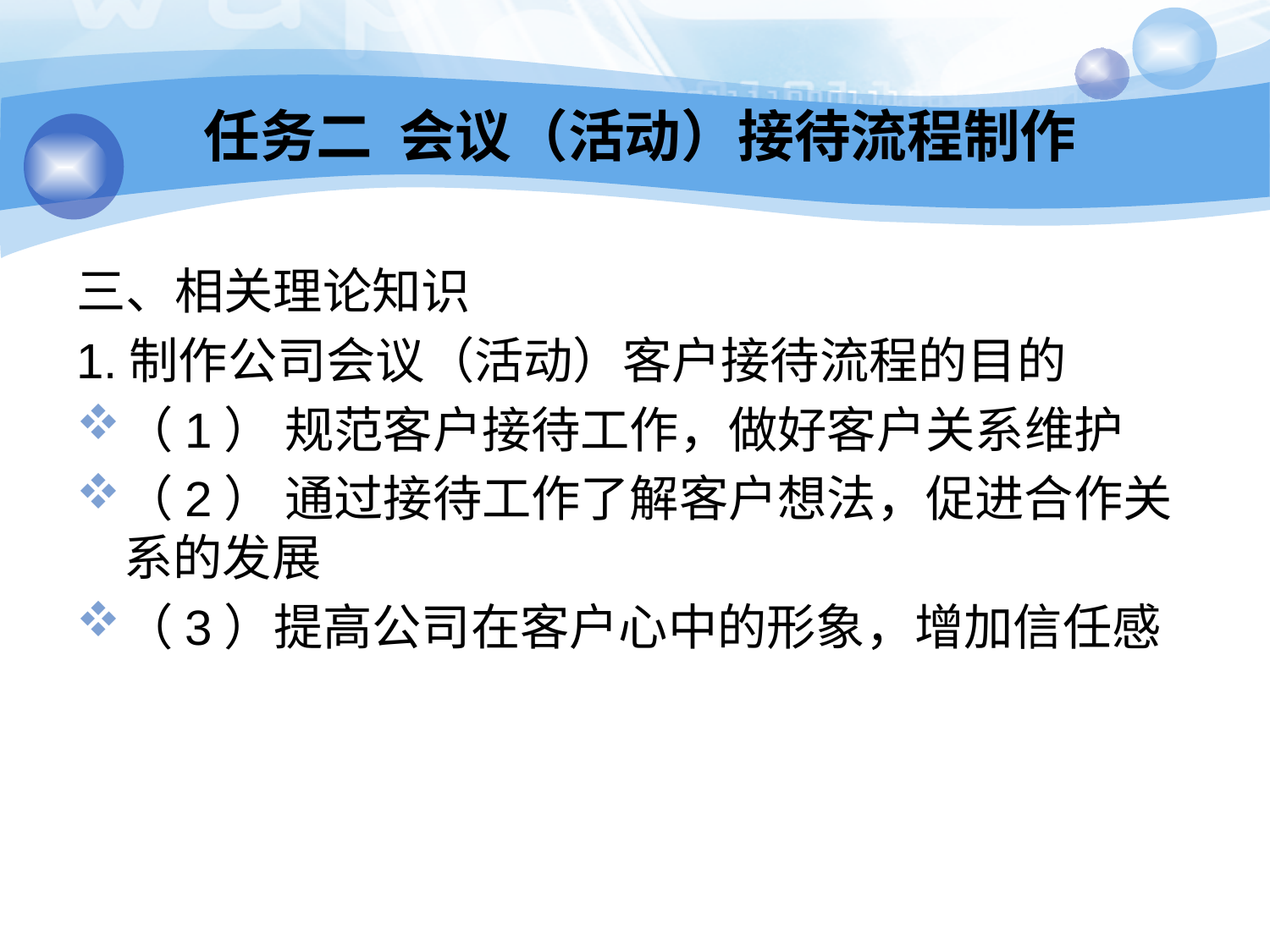

# 任务二  会议（活动）接待流程制作
三、相关理论知识
1.制作公司会议（活动）客户接待流程的目的
（1） 规范客户接待工作，做好客户关系维护
（2） 通过接待工作了解客户想法，促进合作关系的发展
（3）提高公司在客户心中的形象，增加信任感